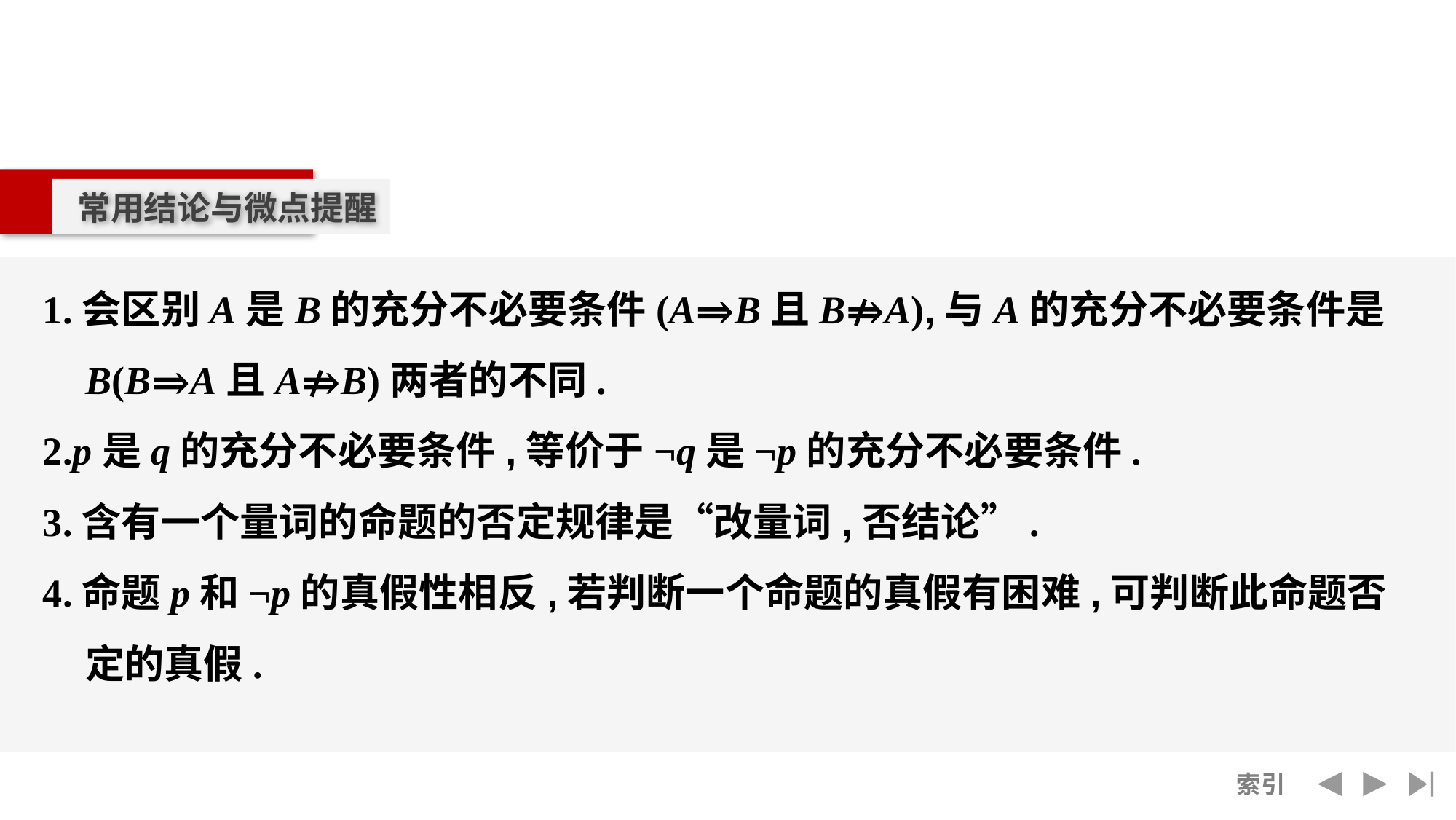

常用结论与微点提醒
1.会区别A是B的充分不必要条件(A⇒B且B⇏A),与A的充分不必要条件是B(B⇒A且A⇏B)两者的不同.
2.p是q的充分不必要条件,等价于¬q是¬p的充分不必要条件.
3.含有一个量词的命题的否定规律是“改量词,否结论”.
4.命题p和¬p的真假性相反,若判断一个命题的真假有困难,可判断此命题否定的真假.